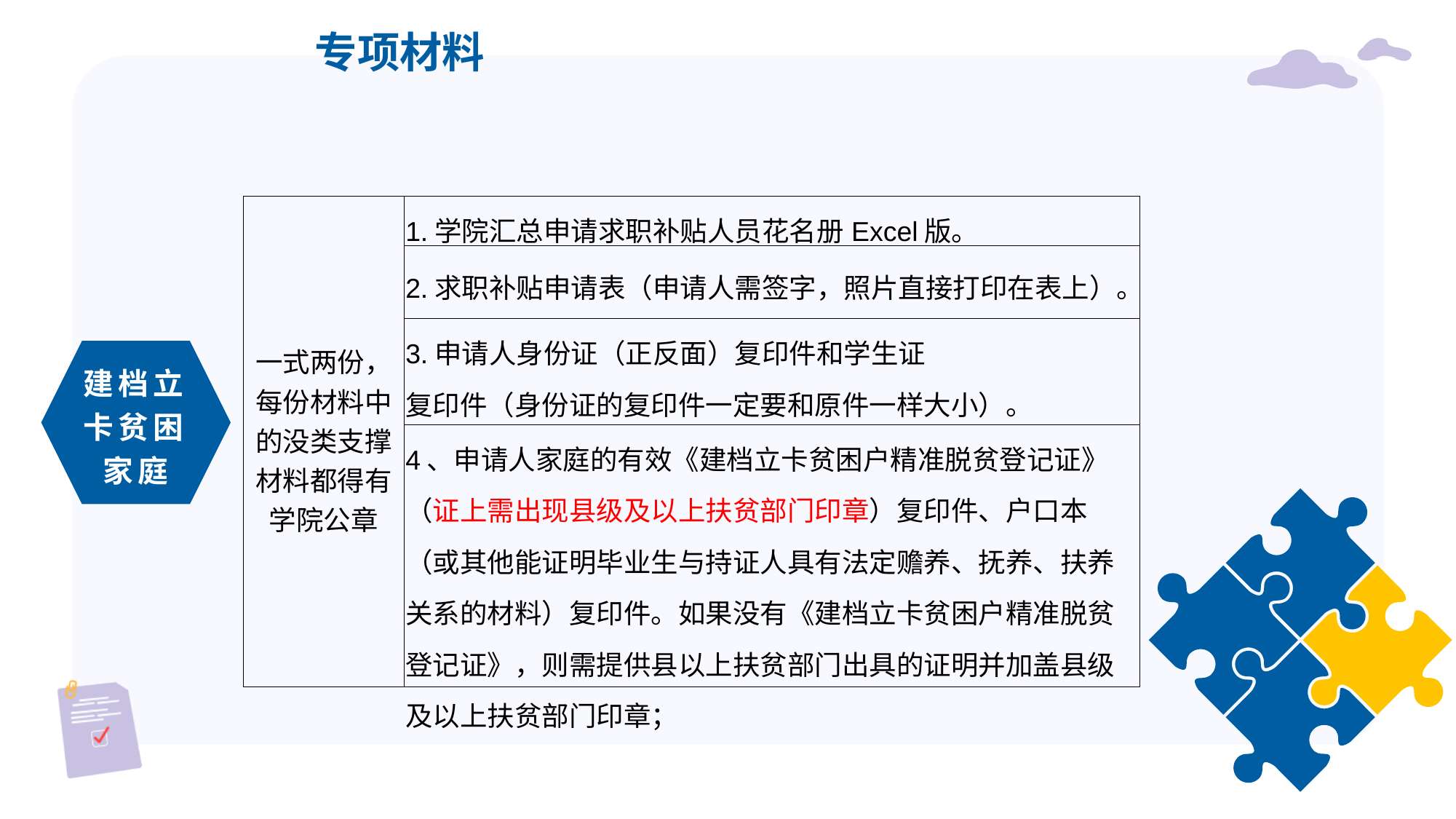

专项材料
| 一式两份，每份材料中的没类支撑材料都得有学院公章 | 1.学院汇总申请求职补贴人员花名册Excel版。 |
| --- | --- |
|  | 2.求职补贴申请表（申请人需签字，照片直接打印在表上）。 |
|  | 3.申请人身份证（正反面）复印件和学生证 复印件（身份证的复印件一定要和原件一样大小）。 |
|  | 4、申请人家庭的有效《建档立卡贫困户精准脱贫登记证》（证上需出现县级及以上扶贫部门印章）复印件、户口本（或其他能证明毕业生与持证人具有法定赡养、抚养、扶养关系的材料）复印件。如果没有《建档立卡贫困户精准脱贫登记证》，则需提供县以上扶贫部门出具的证明并加盖县级及以上扶贫部门印章； |
建档立卡贫困家庭